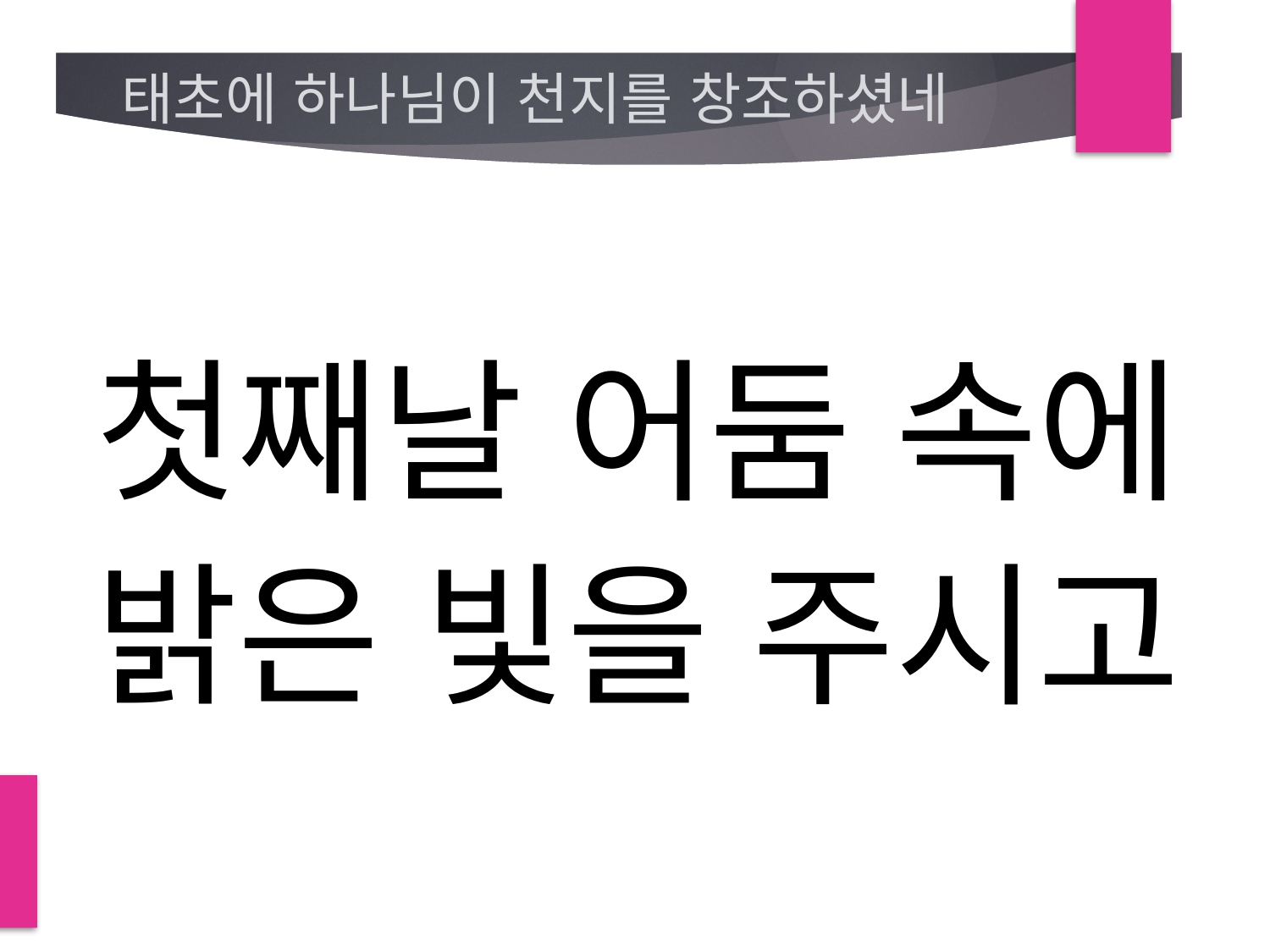

# 태초에 하나님이 천지를 창조하셨네
첫째날 어둠 속에
밝은 빛을 주시고